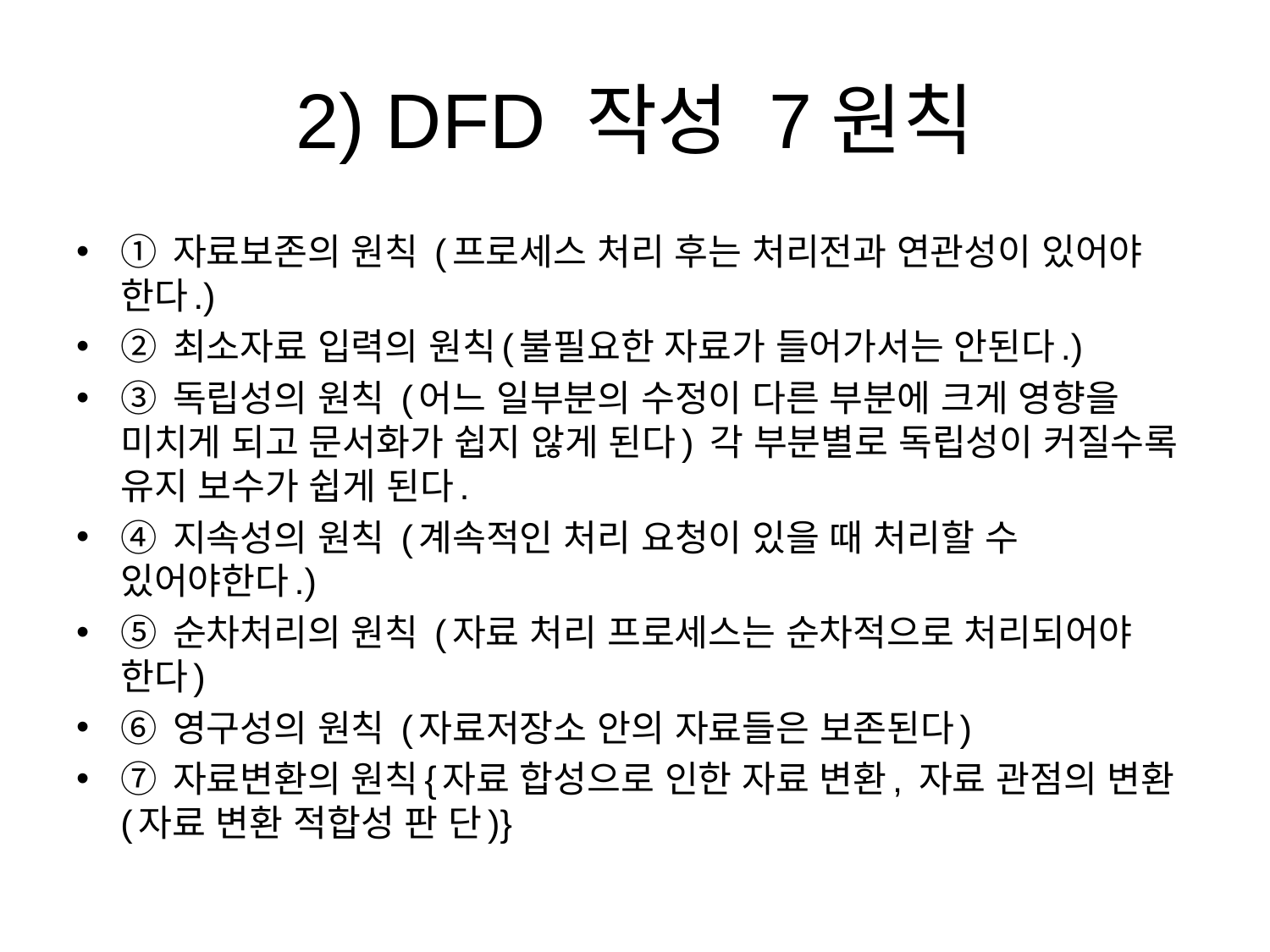

# 2) DFD 작성 7원칙
① 자료보존의 원칙 (프로세스 처리 후는 처리전과 연관성이 있어야 한다.)
② 최소자료 입력의 원칙(불필요한 자료가 들어가서는 안된다.)
③ 독립성의 원칙 (어느 일부분의 수정이 다른 부분에 크게 영향을 미치게 되고 문서화가 쉽지 않게 된다) 각 부분별로 독립성이 커질수록 유지 보수가 쉽게 된다.
④ 지속성의 원칙 (계속적인 처리 요청이 있을 때 처리할 수 있어야한다.)
⑤ 순차처리의 원칙 (자료 처리 프로세스는 순차적으로 처리되어야 한다)
⑥ 영구성의 원칙 (자료저장소 안의 자료들은 보존된다)
⑦ 자료변환의 원칙{자료 합성으로 인한 자료 변환, 자료 관점의 변환 (자료 변환 적합성 판 단)}